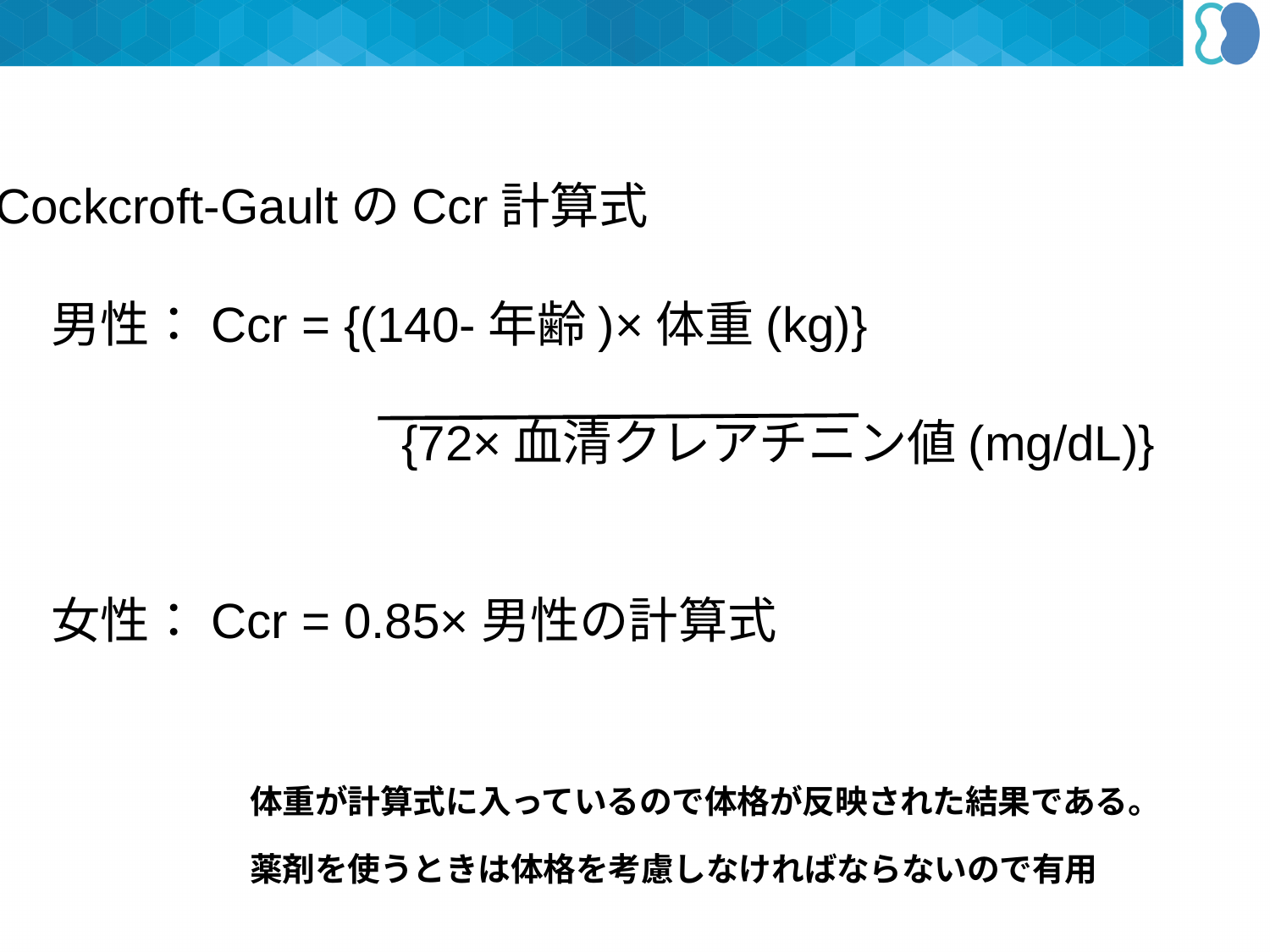

Cockcroft-GaultのCcr計算式

    男性：Ccr = {(140-年齢)×体重(kg)}

　　　　　　　　{72×血清クレアチニン値(mg/dL)}

    女性：Ccr = 0.85×男性の計算式

体重が計算式に入っているので体格が反映された結果である。
薬剤を使うときは体格を考慮しなければならないので有用